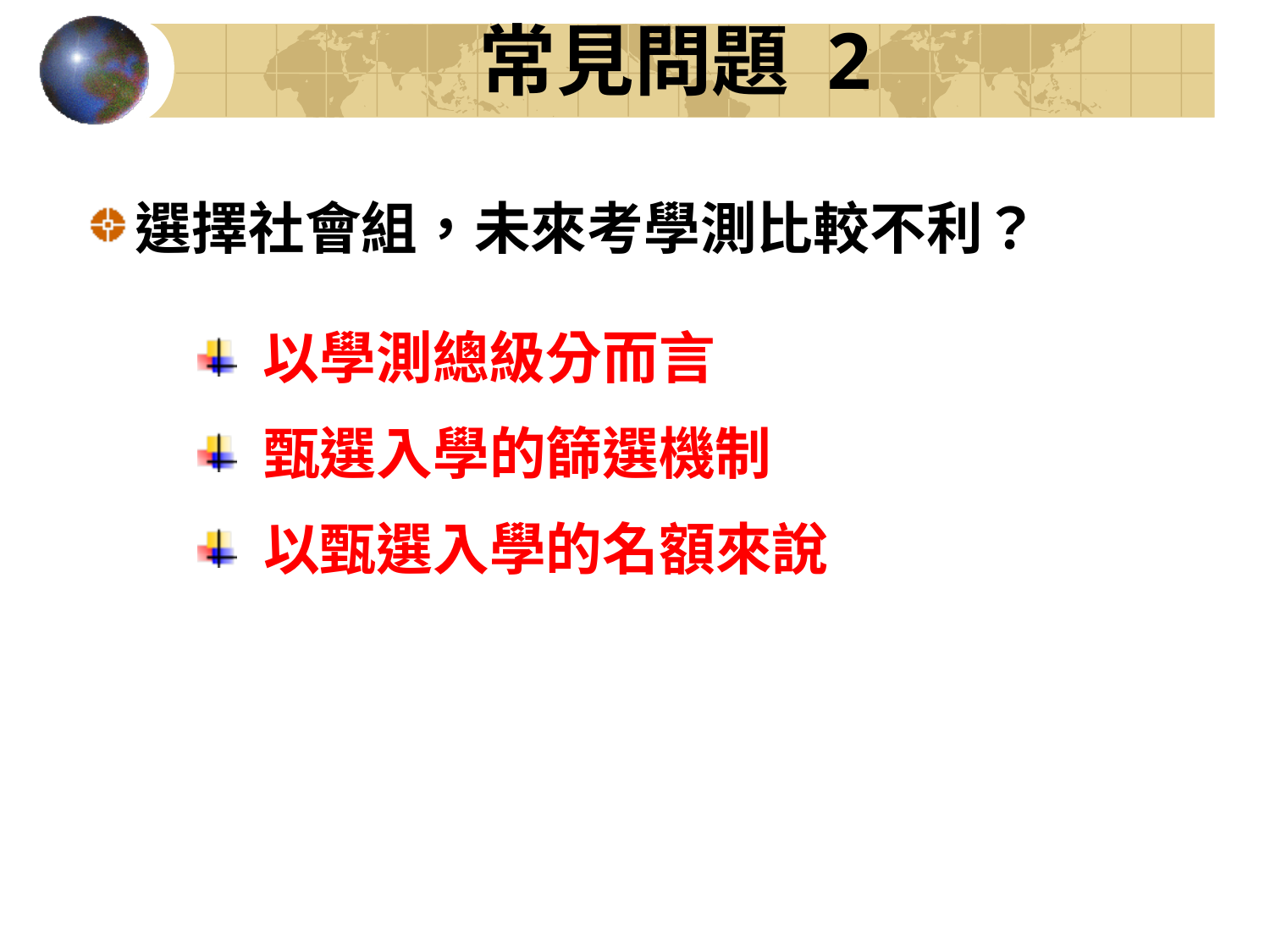

# 常見問題 2
選擇社會組，未來考學測比較不利？
 以學測總級分而言
 甄選入學的篩選機制
 以甄選入學的名額來說